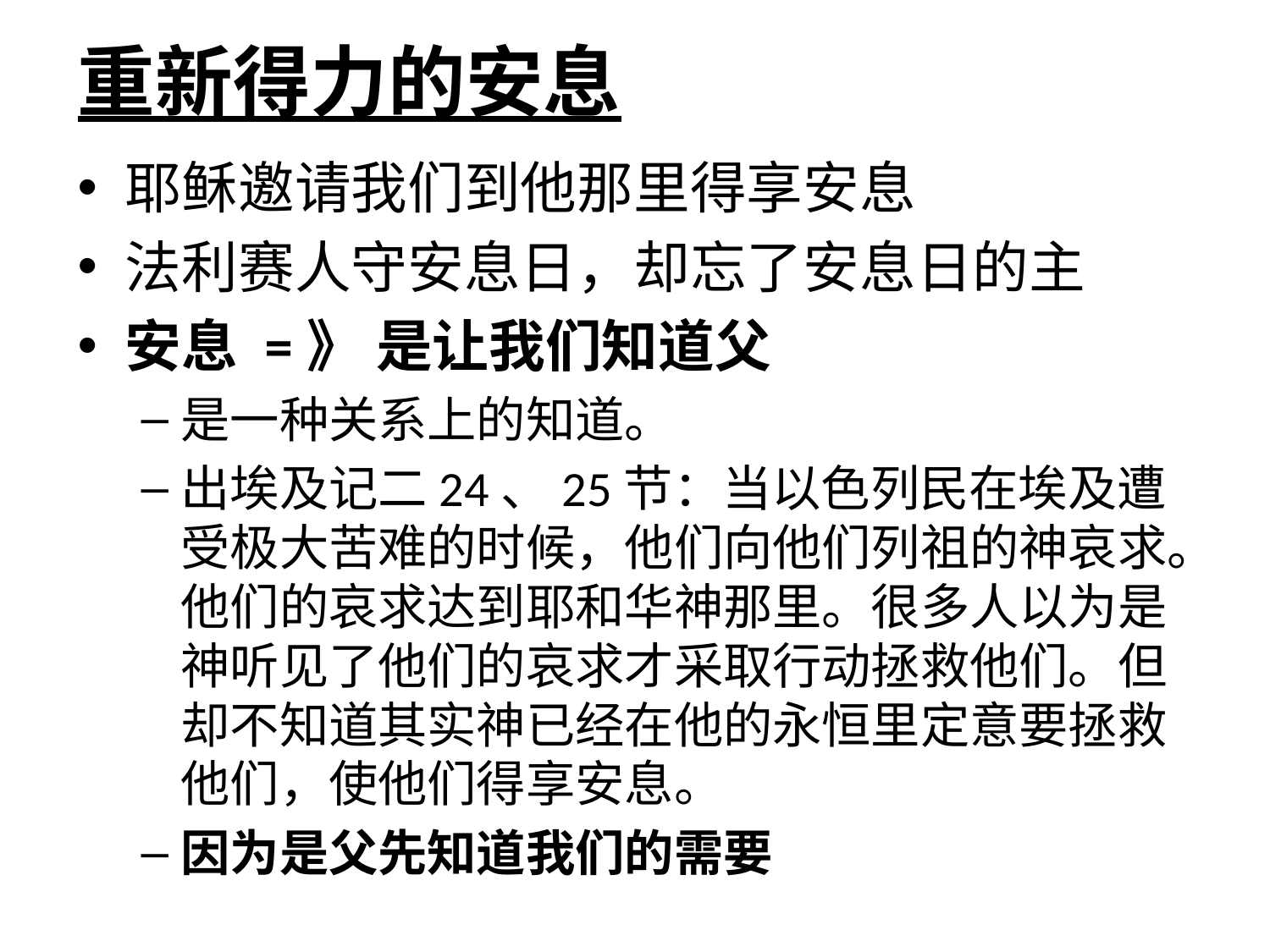

# 重新得力的安息
耶稣邀请我们到他那里得享安息
法利赛人守安息日，却忘了安息日的主
安息 =》 是让我们知道父
是一种关系上的知道。
出埃及记二24、25节：当以色列民在埃及遭受极大苦难的时候，他们向他们列祖的神哀求。他们的哀求达到耶和华神那里。很多人以为是神听见了他们的哀求才采取行动拯救他们。但却不知道其实神已经在他的永恒里定意要拯救他们，使他们得享安息。
因为是父先知道我们的需要